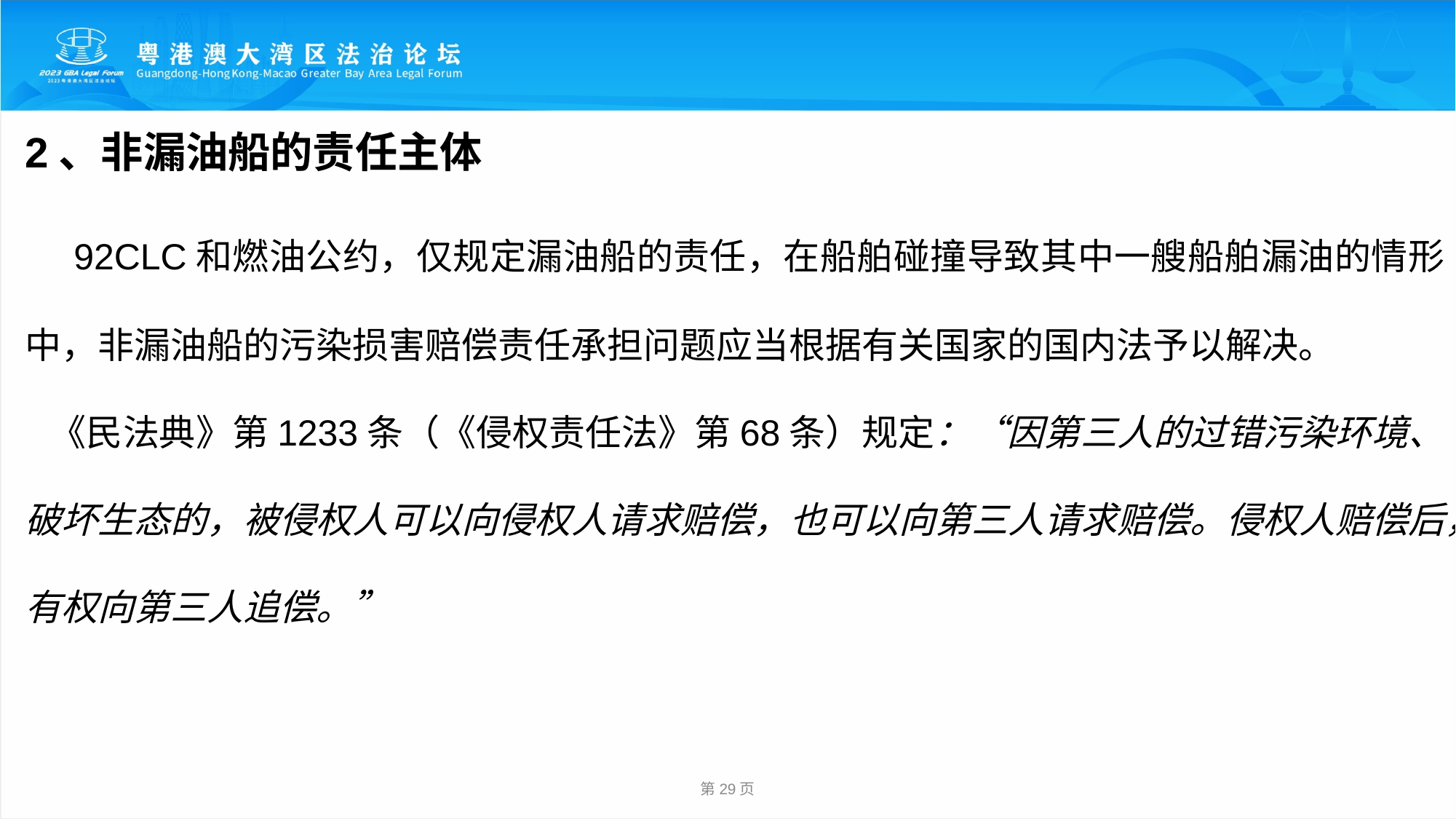

2、非漏油船的责任主体
    92CLC和燃油公约，仅规定漏油船的责任，在船舶碰撞导致其中一艘船舶漏油的情形中，非漏油船的污染损害赔偿责任承担问题应当根据有关国家的国内法予以解决。
  《民法典》第1233条（《侵权责任法》第68条）规定：“因第三人的过错污染环境、破坏生态的，被侵权人可以向侵权人请求赔偿，也可以向第三人请求赔偿。侵权人赔偿后，有权向第三人追偿。”
第29页